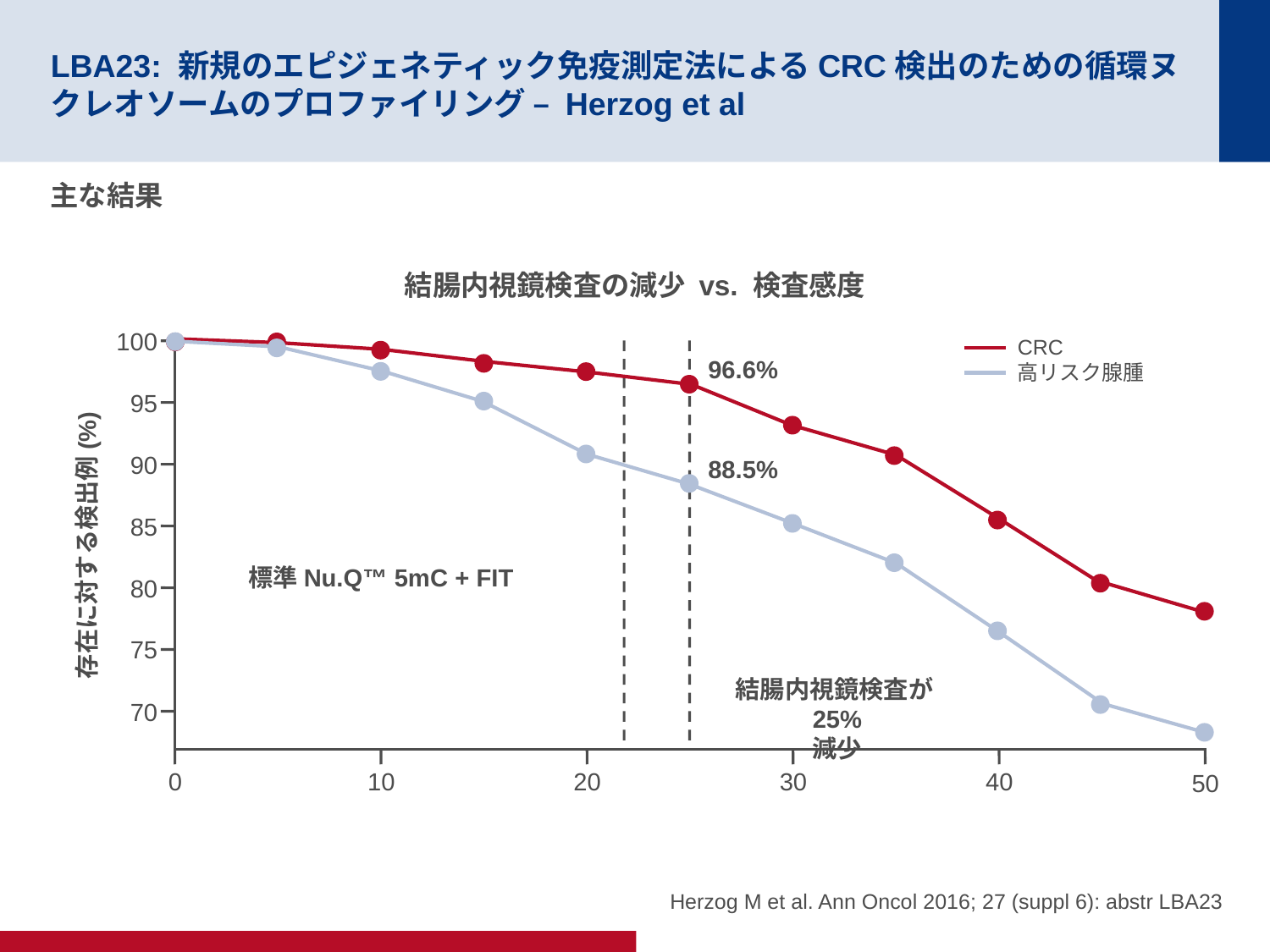

# LBA23: 新規のエピジェネティック免疫測定法によるCRC検出のための循環ヌクレオソームのプロファイリング – Herzog et al
主な結果
結腸内視鏡検査の減少 vs. 検査感度
100
CRC
高リスク腺腫

96.6%
95

90
88.5%

85
存在に対する検出例(%)

標準Nu.Q™ 5mC + FIT
80

75

結腸内視鏡検査が25%
減少
70

0
10
20
30
40
50
Herzog M et al. Ann Oncol 2016; 27 (suppl 6): abstr LBA23